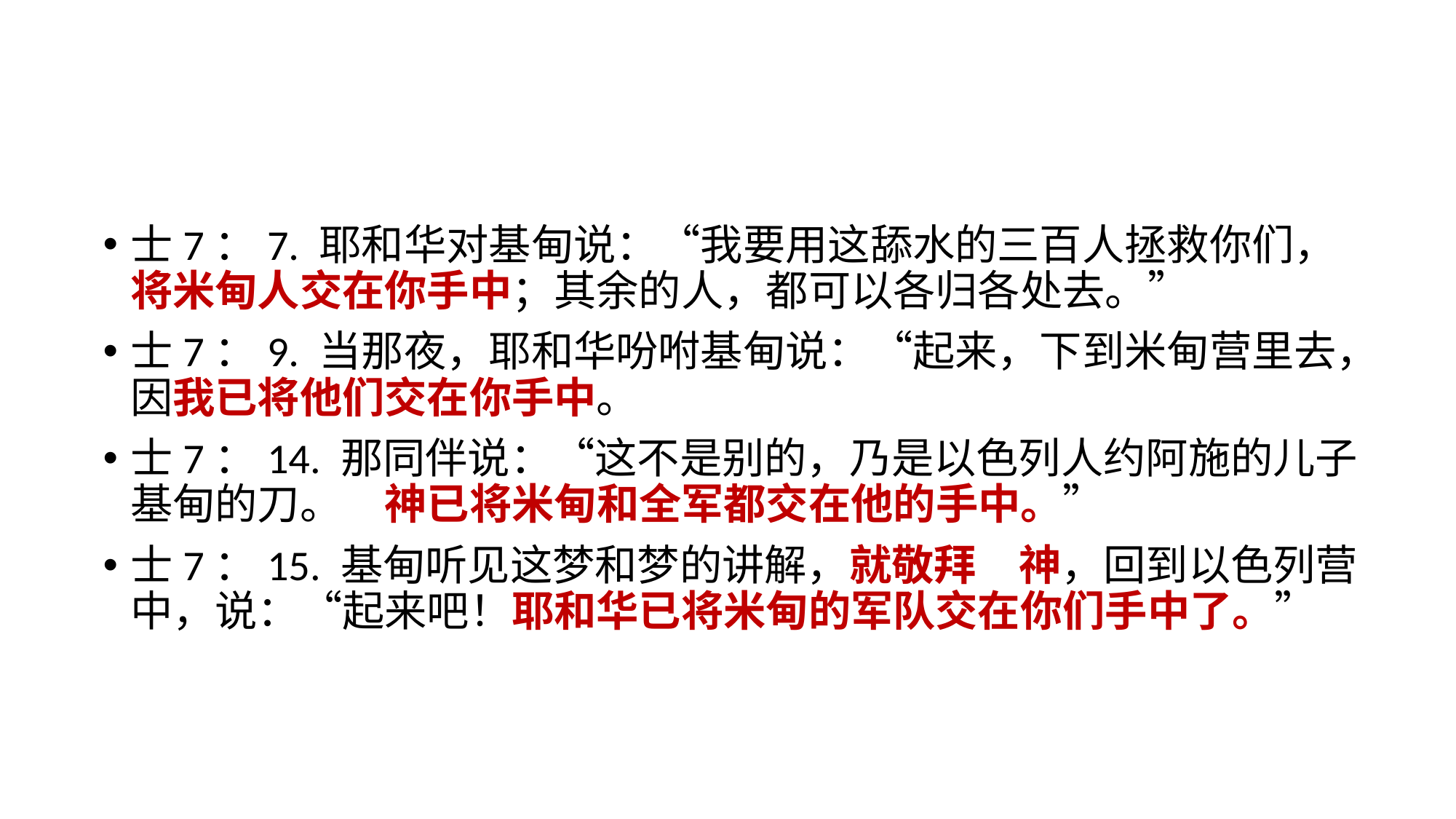

士7：7. 耶和华对基甸说：“我要用这舔水的三百人拯救你们，将米甸人交在你手中；其余的人，都可以各归各处去。”
士7：9. 当那夜，耶和华吩咐基甸说：“起来，下到米甸营里去，因我已将他们交在你手中。
士7：14. 那同伴说：“这不是别的，乃是以色列人约阿施的儿子基甸的刀。　神已将米甸和全军都交在他的手中。”
士7：15. 基甸听见这梦和梦的讲解，就敬拜　神，回到以色列营中，说：“起来吧！耶和华已将米甸的军队交在你们手中了。”